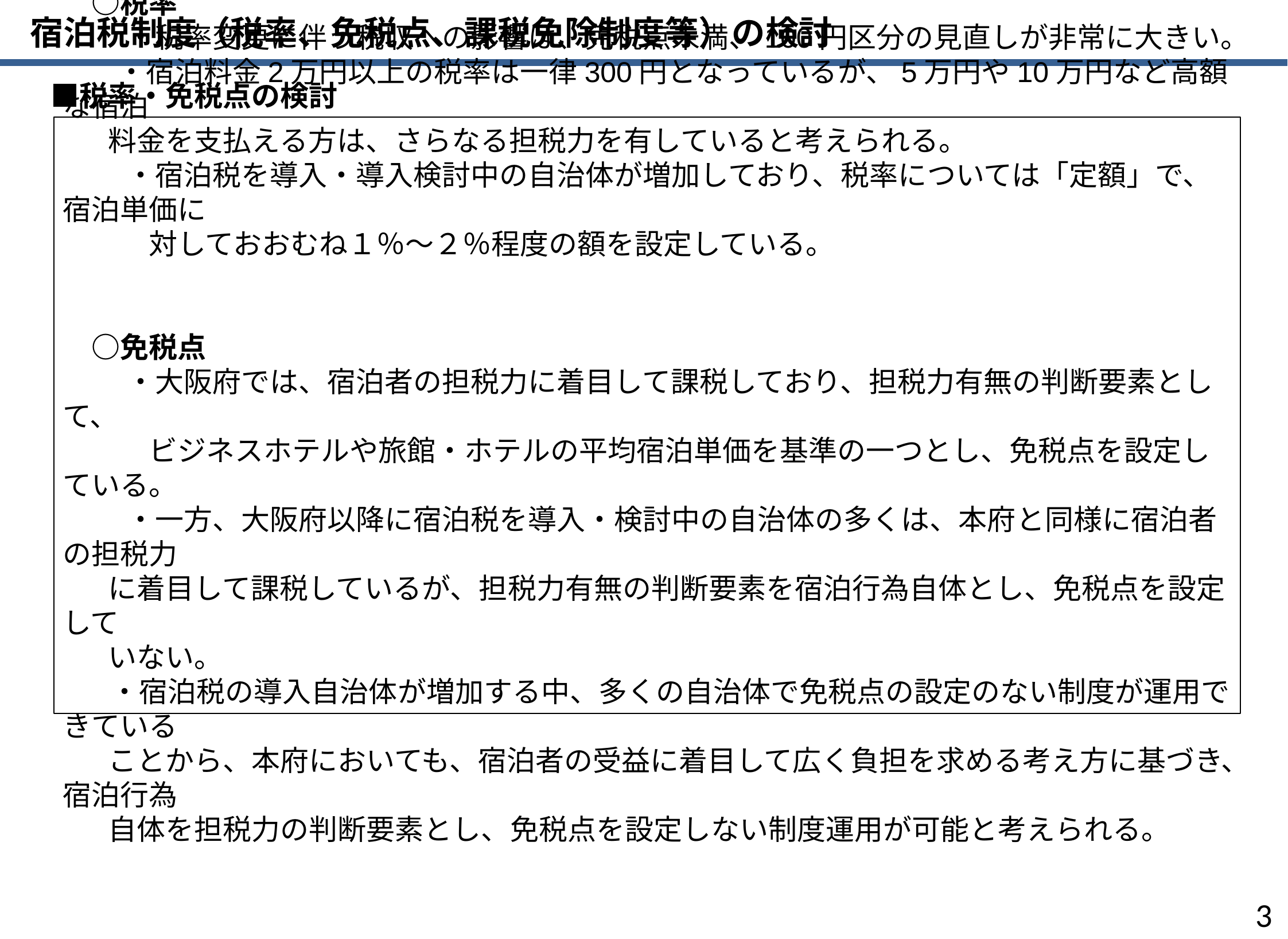

宿泊税制度（税率、免税点、課税免除制度等）の検討

　■税率・免税点の検討
　○税率
　　 ・税率変更に伴う税収への影響は、免税点未満、100円区分の見直しが非常に大きい。
  　 ・宿泊料金2万円以上の税率は一律300円となっているが、5万円や10万円など高額な宿泊
      料金を支払える方は、さらなる担税力を有していると考えられる。
　　 ・宿泊税を導入・導入検討中の自治体が増加しており、税率については「定額」で、宿泊単価に
　　　対しておおむね１％～２％程度の額を設定している。

　○免税点
 　　・大阪府では、宿泊者の担税力に着目して課税しており、担税力有無の判断要素として、
　　　ビジネスホテルや旅館・ホテルの平均宿泊単価を基準の一つとし、免税点を設定している。
　　 ・一方、大阪府以降に宿泊税を導入・検討中の自治体の多くは、本府と同様に宿泊者の担税力
      に着目して課税しているが、担税力有無の判断要素を宿泊行為自体とし、免税点を設定して
      いない。
　   ・宿泊税の導入自治体が増加する中、多くの自治体で免税点の設定のない制度が運用できている
      ことから、本府においても、宿泊者の受益に着目して広く負担を求める考え方に基づき、宿泊行為
      自体を担税力の判断要素とし、免税点を設定しない制度運用が可能と考えられる。
3